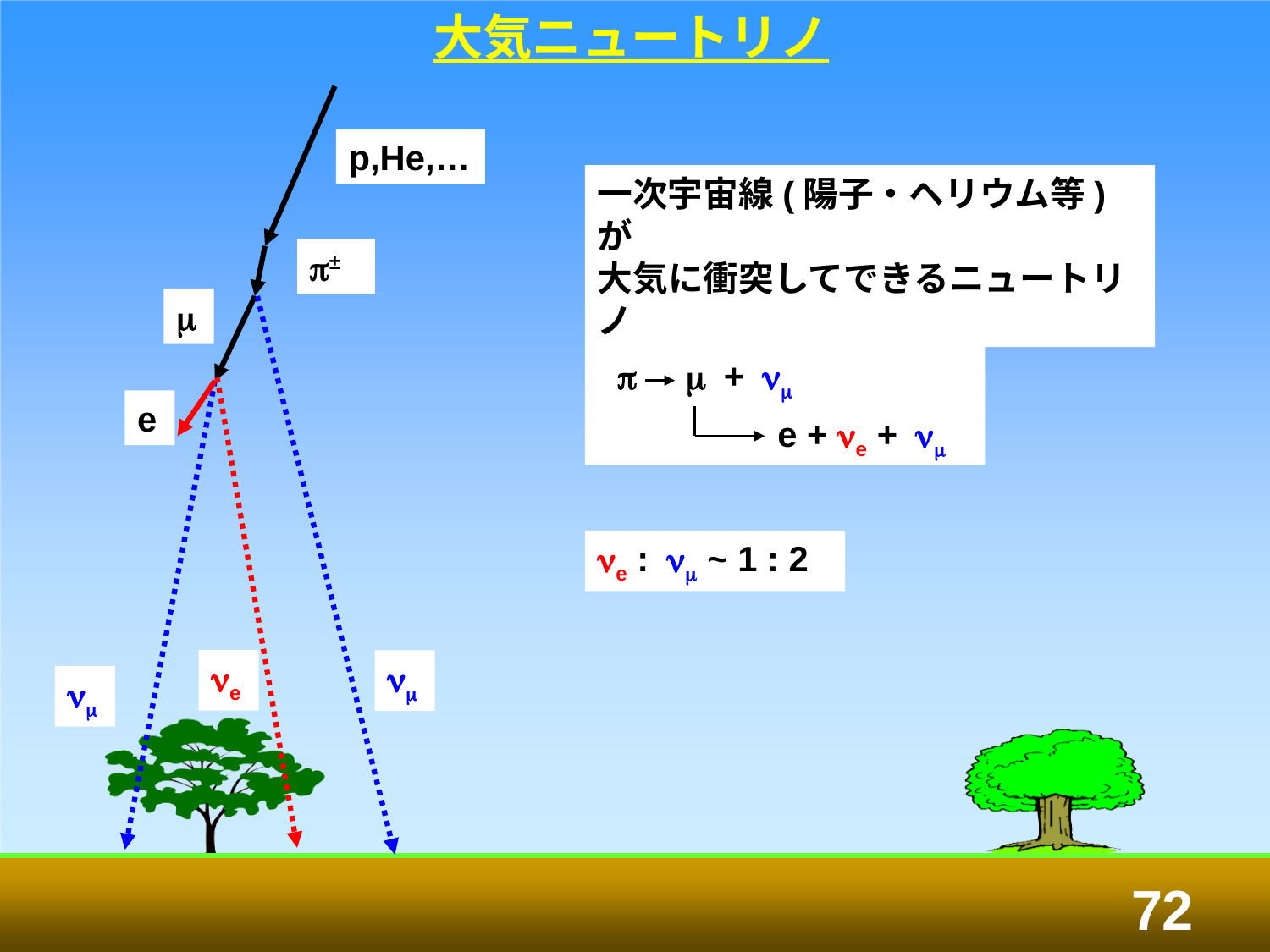

大気ニュートリノ

p,He,…
一次宇宙線(陽子・ヘリウム等)が
大気に衝突してできるニュートリノ
π±
μ

π     μ + νμ
e + νe + νμ
e
νe : νμ ~ 1 : 2
νe
νμ
νμ
72